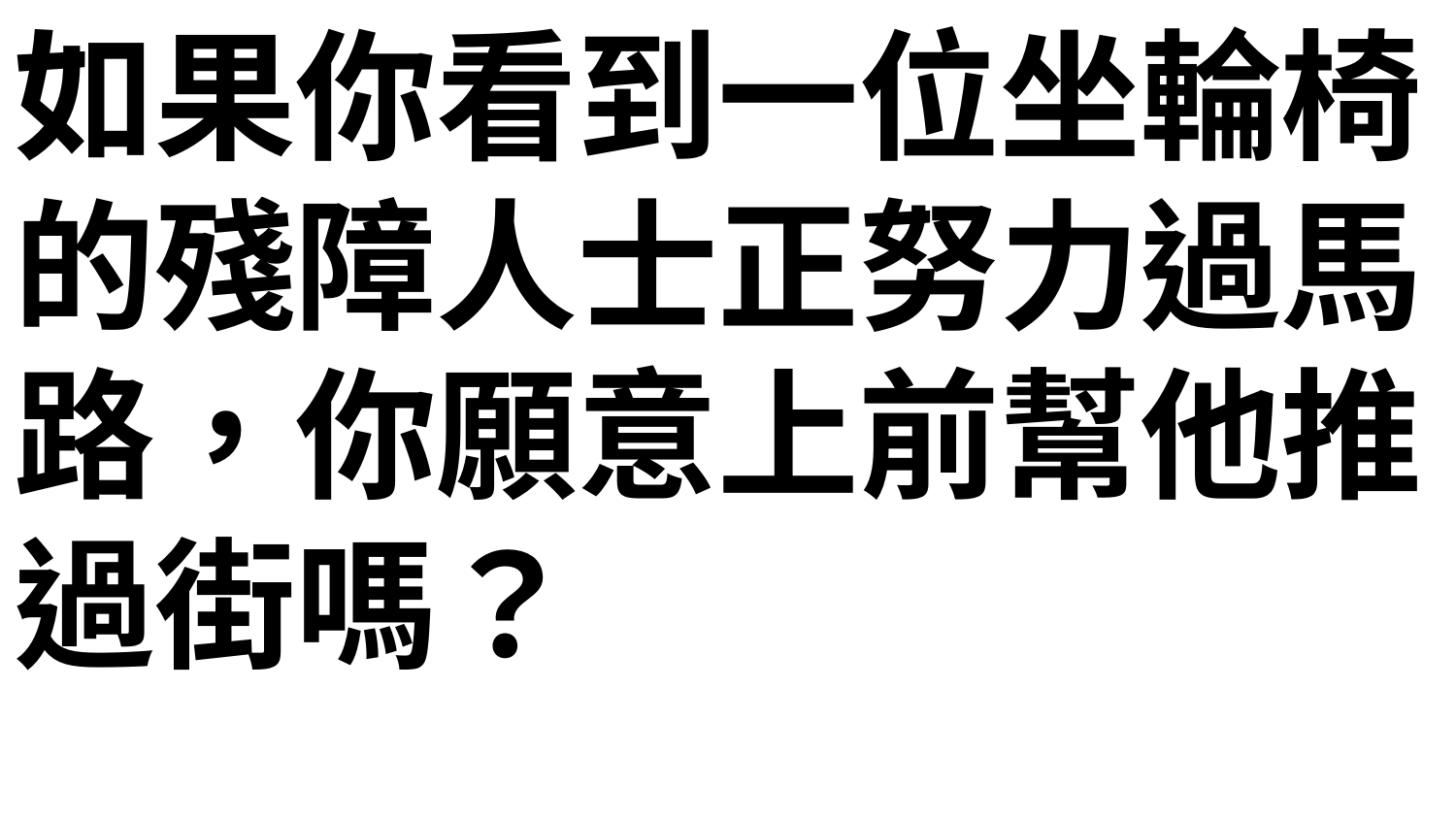

如果你看到一位坐輪椅的殘障人士正努力過馬路，你願意上前幫他推過街嗎？